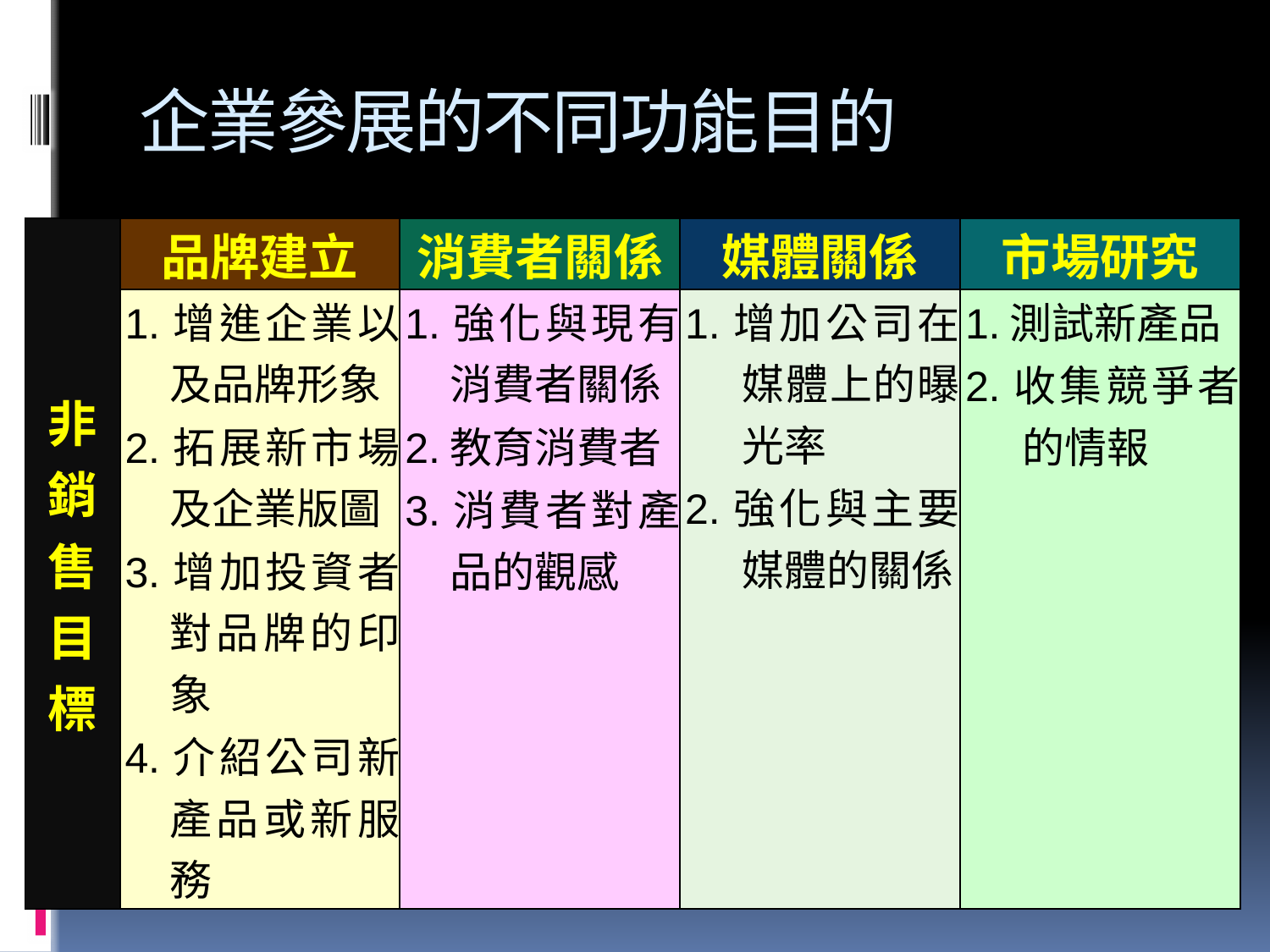

# 企業參展的不同功能目的
| 非銷售目標 | 品牌建立 | 消費者關係 | 媒體關係 | 市場研究 |
| --- | --- | --- | --- | --- |
|  | 1.增進企業以及品牌形象 2.拓展新市場及企業版圖 3.增加投資者對品牌的印象 4.介紹公司新產品或新服務 | 1.強化與現有消費者關係 2.教育消費者 3.消費者對產品的觀感 | 1.增加公司在媒體上的曝光率 2.強化與主要媒體的關係 | 1.測試新產品 2.收集競爭者的情報 |